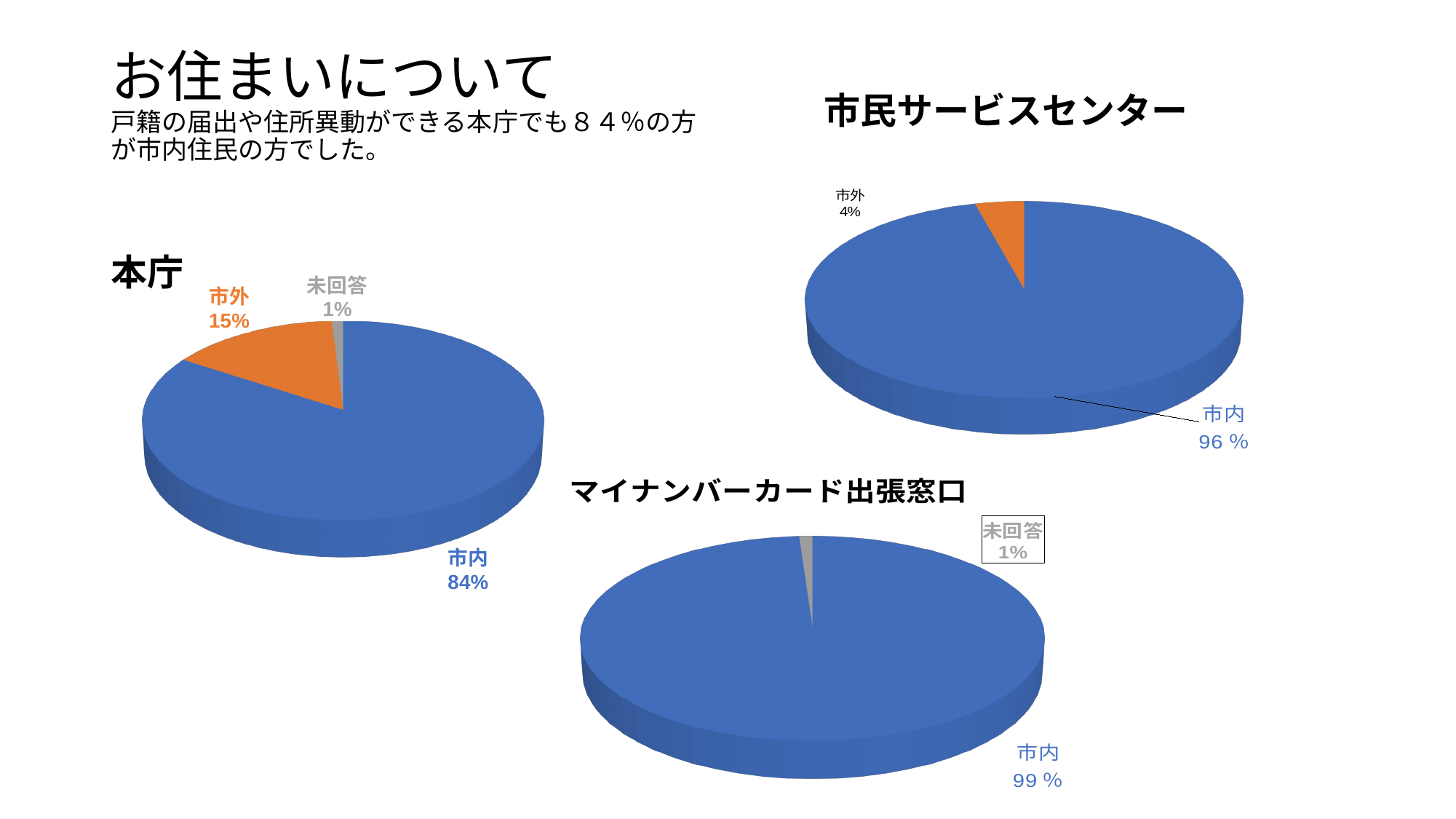

# お住まいについて 戸籍の届出や住所異動ができる本庁でも８４％の方が市内住民の方でした。
市民サービスセンター

[unsupported chart]

[unsupported chart]

本庁

[unsupported chart]